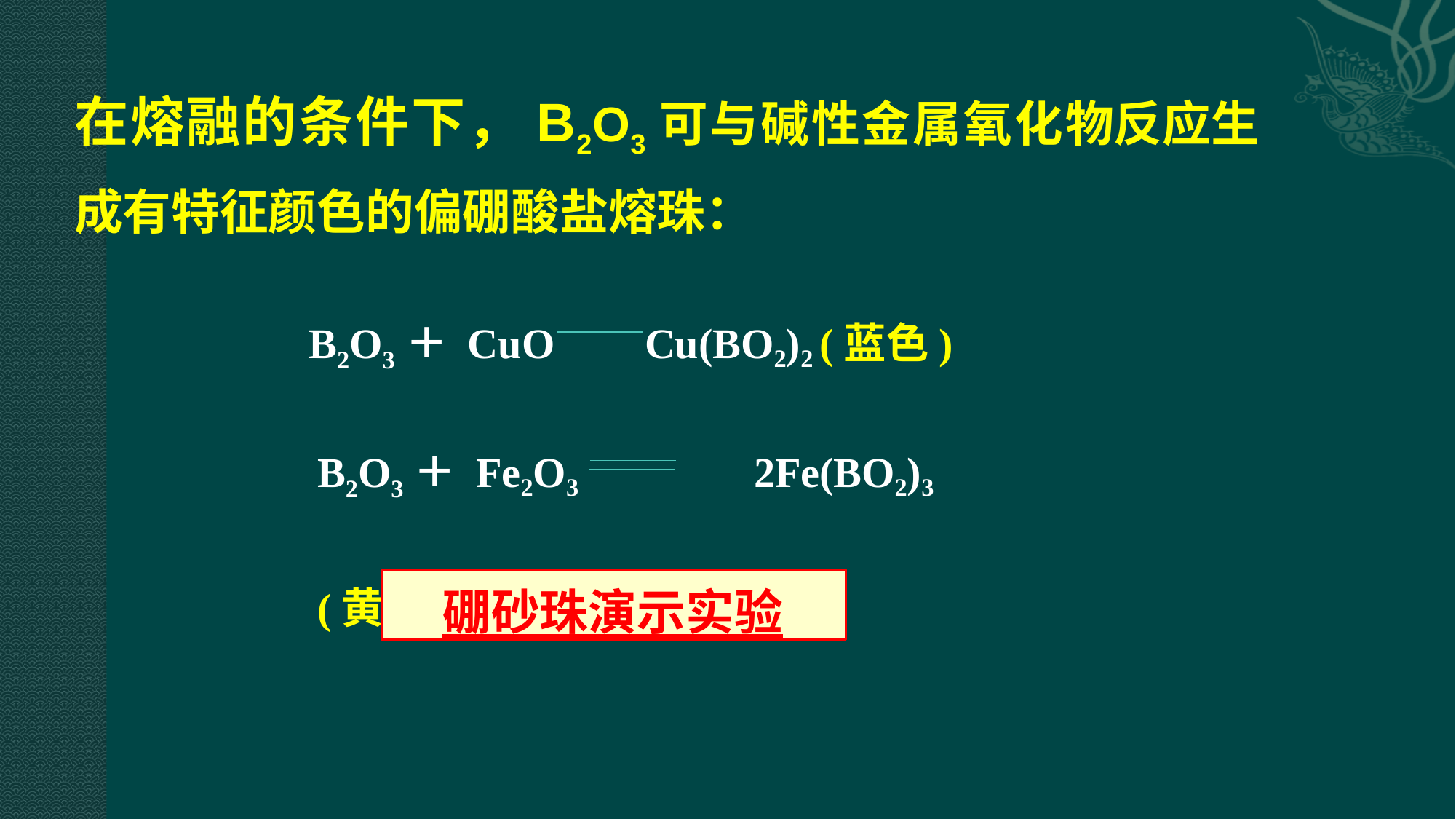

# 在熔融的条件下，B2O3可与碱性金属氧化物反应生成有特征颜色的偏硼酸盐熔珠：
B2O3＋ CuO	Cu(BO2)2 (蓝色)  B2O3＋ Fe2O3		2Fe(BO2)3 (黄色)

硼砂珠演示实验